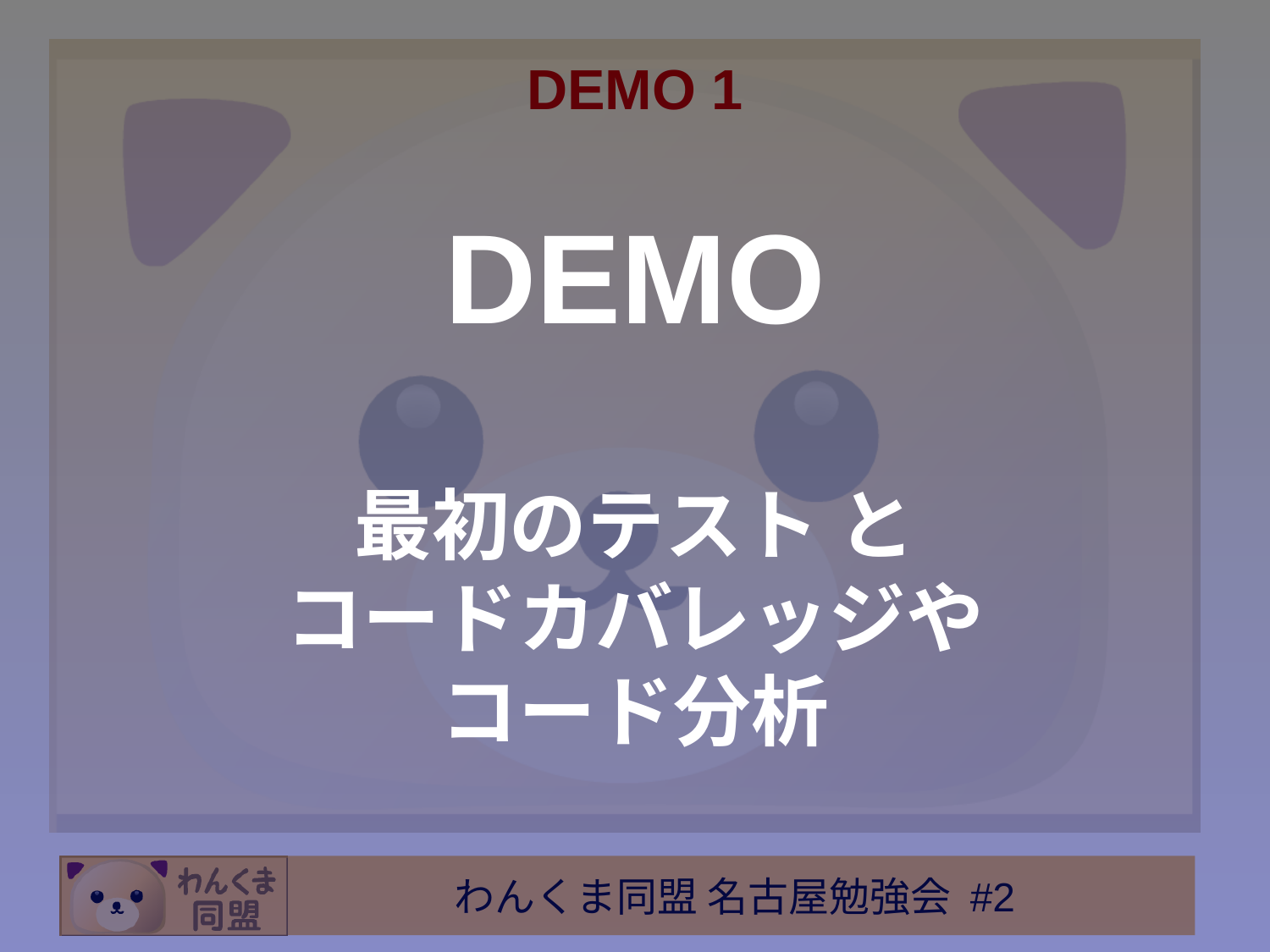

DEMO 1
DEMO

最初のテスト と
コードカバレッジや
コード分析